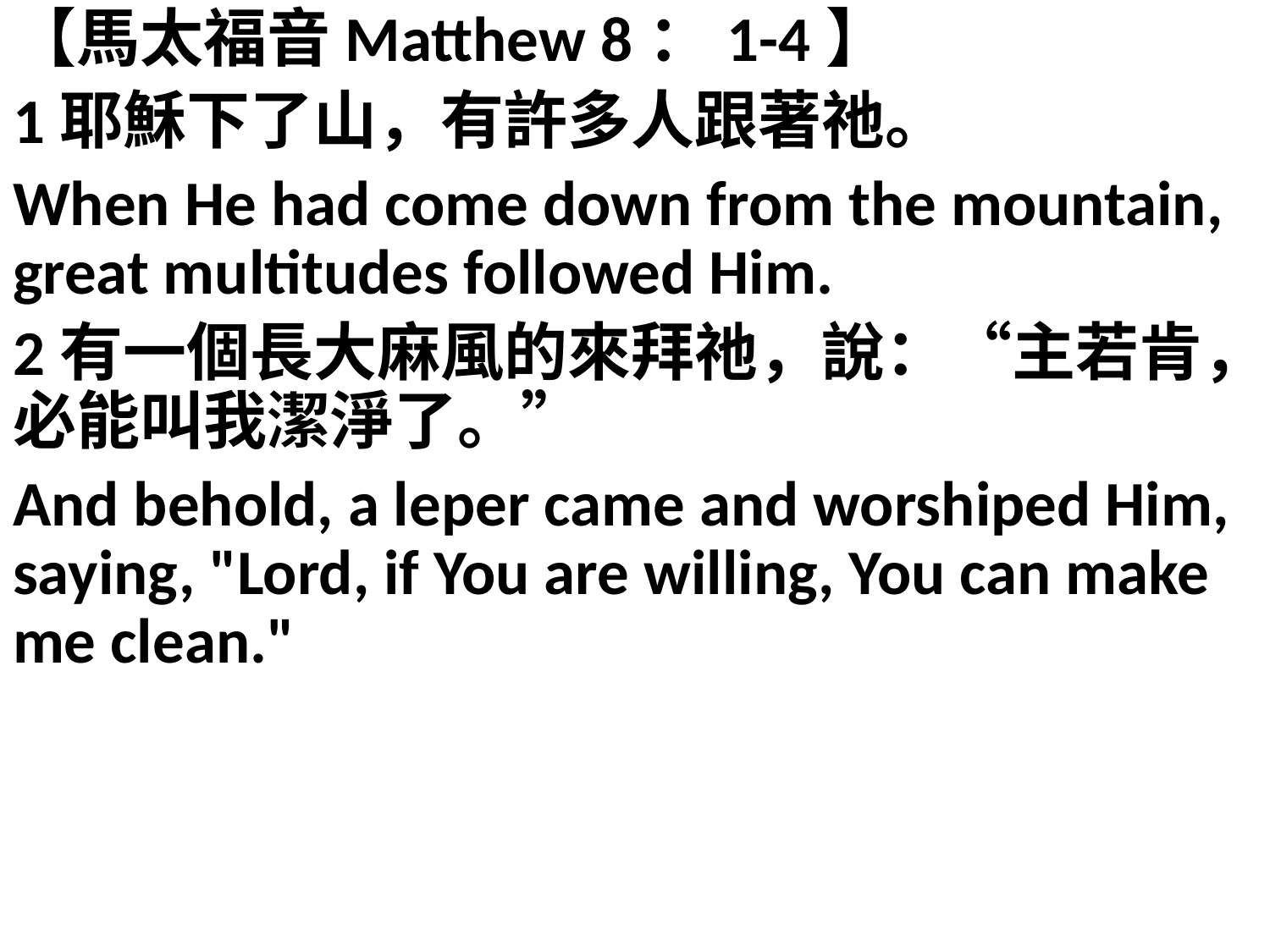

【馬太福音Matthew 8：1-4】
1耶穌下了山，有許多人跟著祂。
When He had come down from the mountain, great multitudes followed Him.
2有一個長大麻風的來拜祂，說：“主若肯，必能叫我潔淨了。”
And behold, a leper came and worshiped Him, saying, "Lord, if You are willing, You can make me clean."